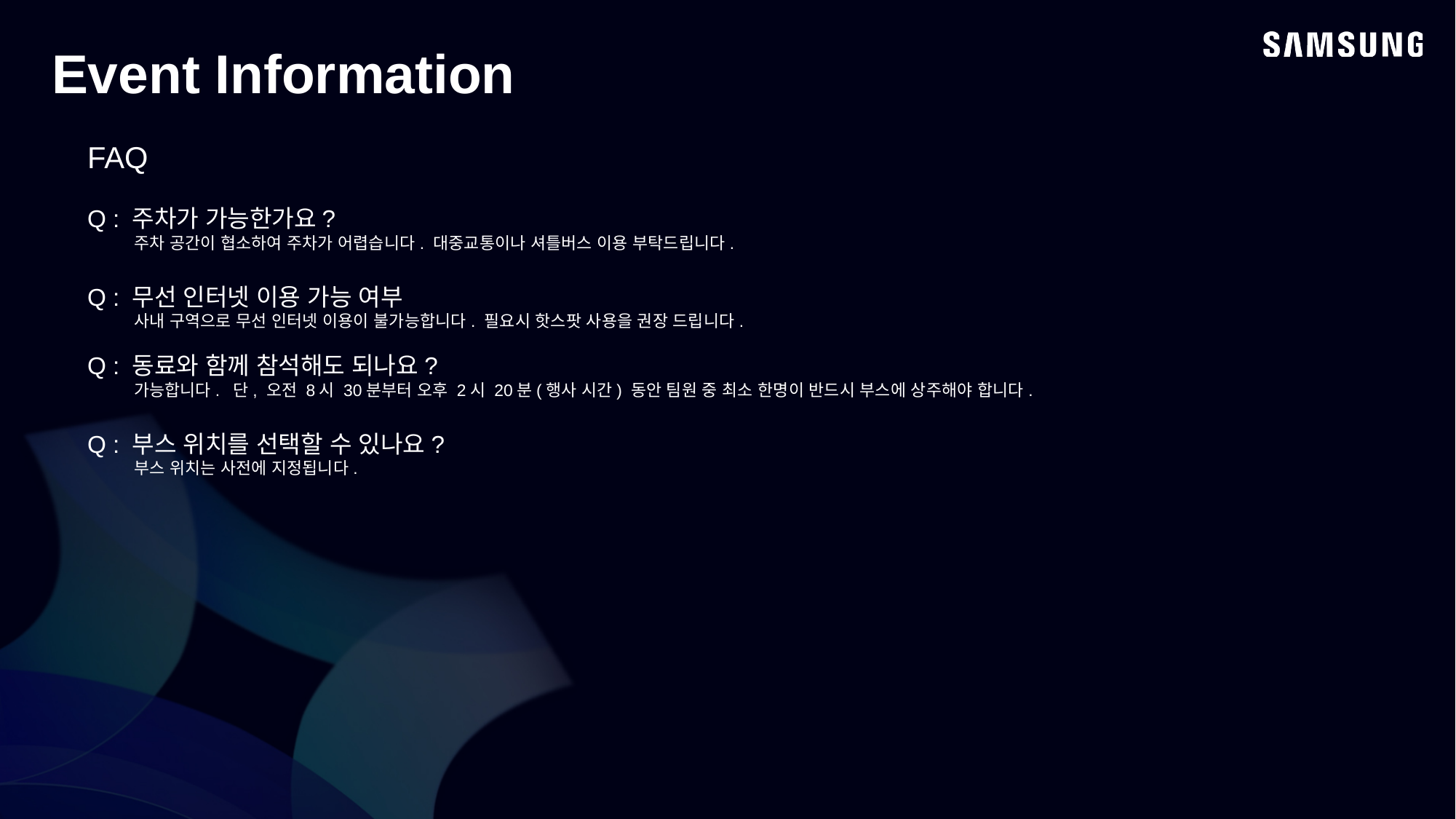

Event Information
FAQ
Q : 주차가 가능한가요?
         주차 공간이 협소하여 주차가 어렵습니다. 대중교통이나 셔틀버스 이용 부탁드립니다.

Q : 무선 인터넷 이용 가능 여부
         사내 구역으로 무선 인터넷 이용이 불가능합니다. 필요시 핫스팟 사용을 권장 드립니다.

Q : 동료와 함께 참석해도 되나요?
         가능합니다.  단, 오전 8시 30분부터 오후 2시 20분(행사 시간) 동안 팀원 중 최소 한명이 반드시 부스에 상주해야 합니다.

Q : 부스 위치를 선택할 수 있나요?
         부스 위치는 사전에 지정됩니다.